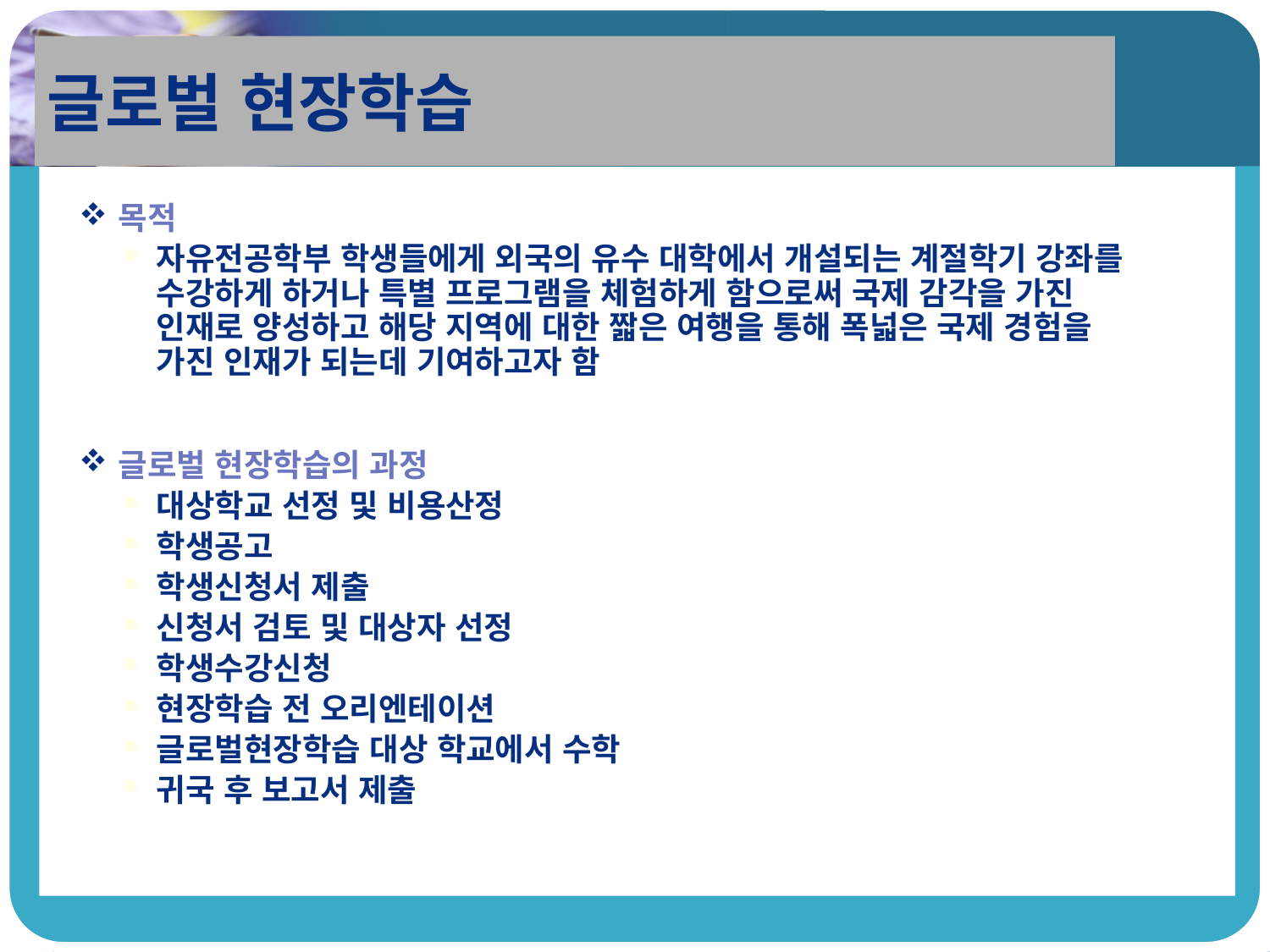

글로벌 현장학습

목적
자유전공학부 학생들에게 외국의 유수 대학에서 개설되는 계절학기 강좌를 수강하게 하거나 특별 프로그램을 체험하게 함으로써 국제 감각을 가진 인재로 양성하고 해당 지역에 대한 짧은 여행을 통해 폭넓은 국제 경험을 가진 인재가 되는데 기여하고자 함

글로벌 현장학습의 과정
대상학교 선정 및 비용산정
학생공고
학생신청서 제출
신청서 검토 및 대상자 선정
학생수강신청
현장학습 전 오리엔테이션
글로벌현장학습 대상 학교에서 수학
귀국 후 보고서 제출